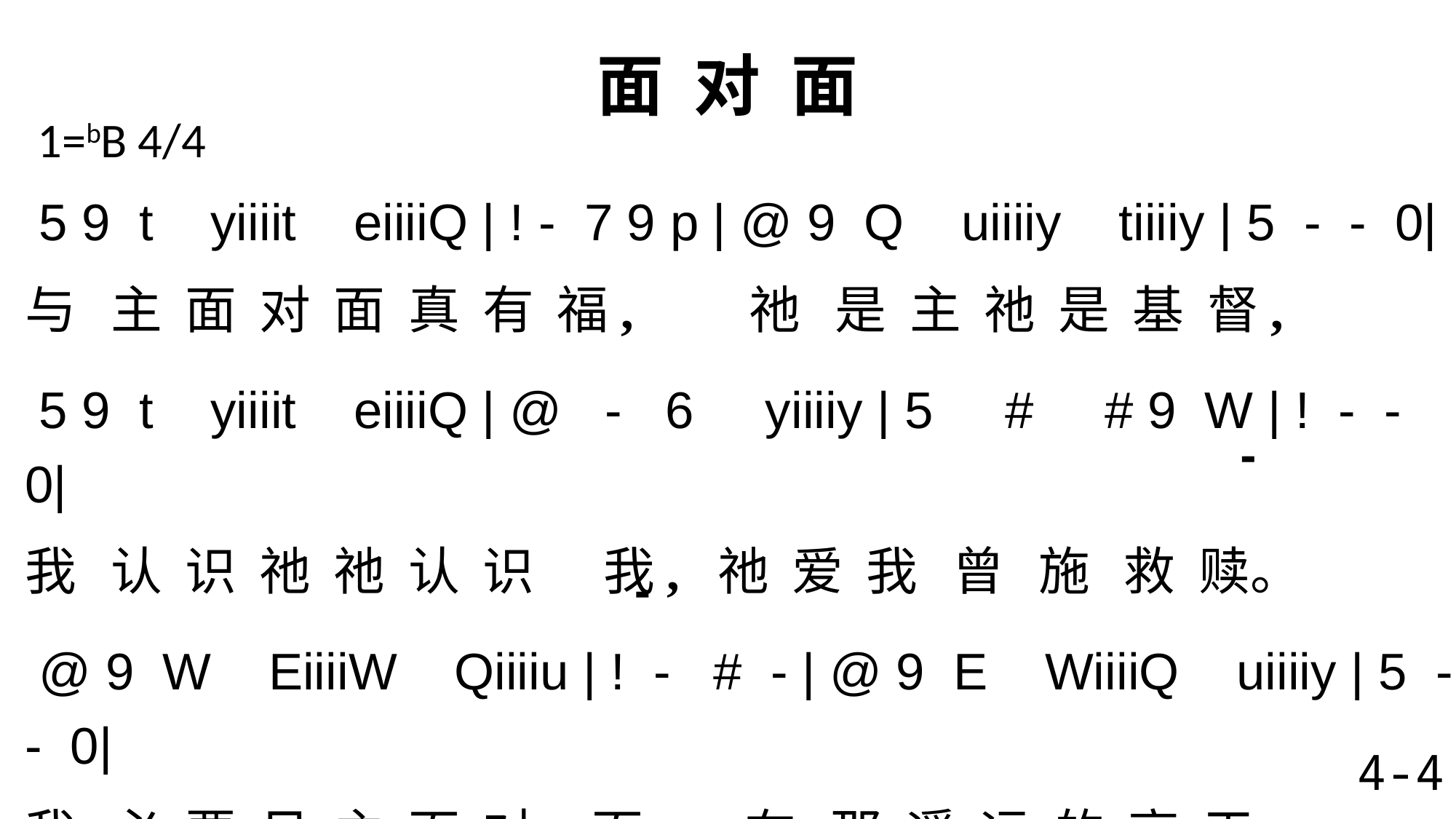

# 面  对  面
1=bB 4/4
 5 9  t    yiiiit    eiiiiQ | ! -  7 9 p | @ 9  Q    uiiiiy    tiiiiy | 5  -  -  0|
与   主  面  对  面  真  有  福,        祂   是  主  祂  是  基  督,
 5 9  t    yiiiit    eiiiiQ | @   -   6     yiiiiy | 5     #     # 9  W | !  -  -  0|
我   认  识  祂  祂  认  识      我,  祂  爱  我   曾   施   救  赎。
 @ 9  W    EiiiiW    Qiiiiu | !  -   #  - | @ 9  E    WiiiiQ    uiiiiy | 5  -  -  0|
我   必  要  见  主  面  对     面,     在   那  遥  远  的  高  天,
 # 9  E    RiiiiE    WiiiiQ | @  -   $      yiiiiy | 5     #     # 9  W | !  -  -  0\
在   祂  荣  耀  里  面  对     面,   多  么  快   乐   口   难  言。
 -
 -
4-4